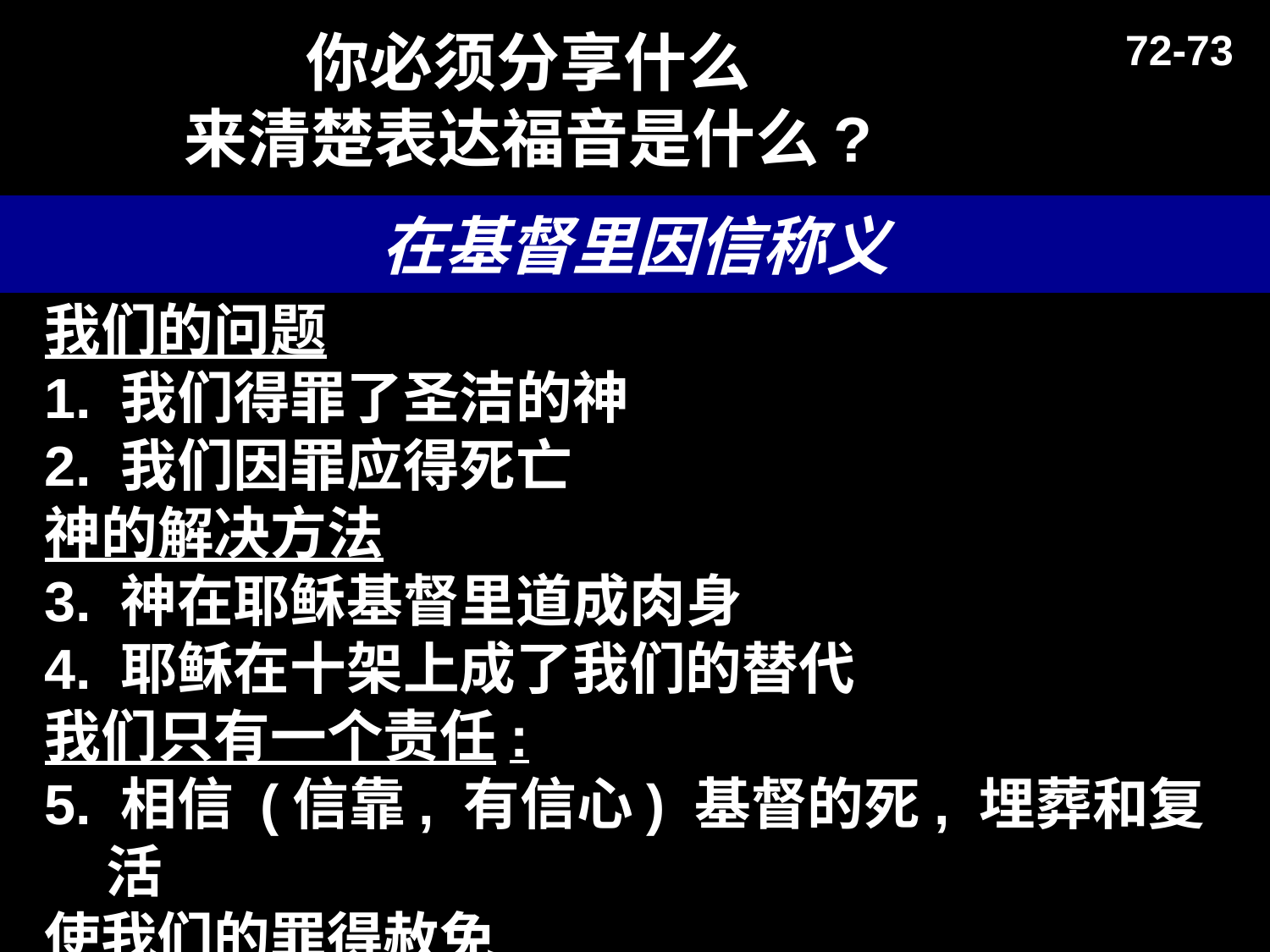

72-73
# 你必须分享什么 来清楚表达福音是什么?
在基督里因信称义
我们的问题
1. 我们得罪了圣洁的神
2. 我们因罪应得死亡
神的解决方法
3. 神在耶稣基督里道成肉身
4. 耶稣在十架上成了我们的替代
我们只有一个责任:
5. 相信 (信靠, 有信心) 基督的死, 埋葬和复活
使我们的罪得赦免